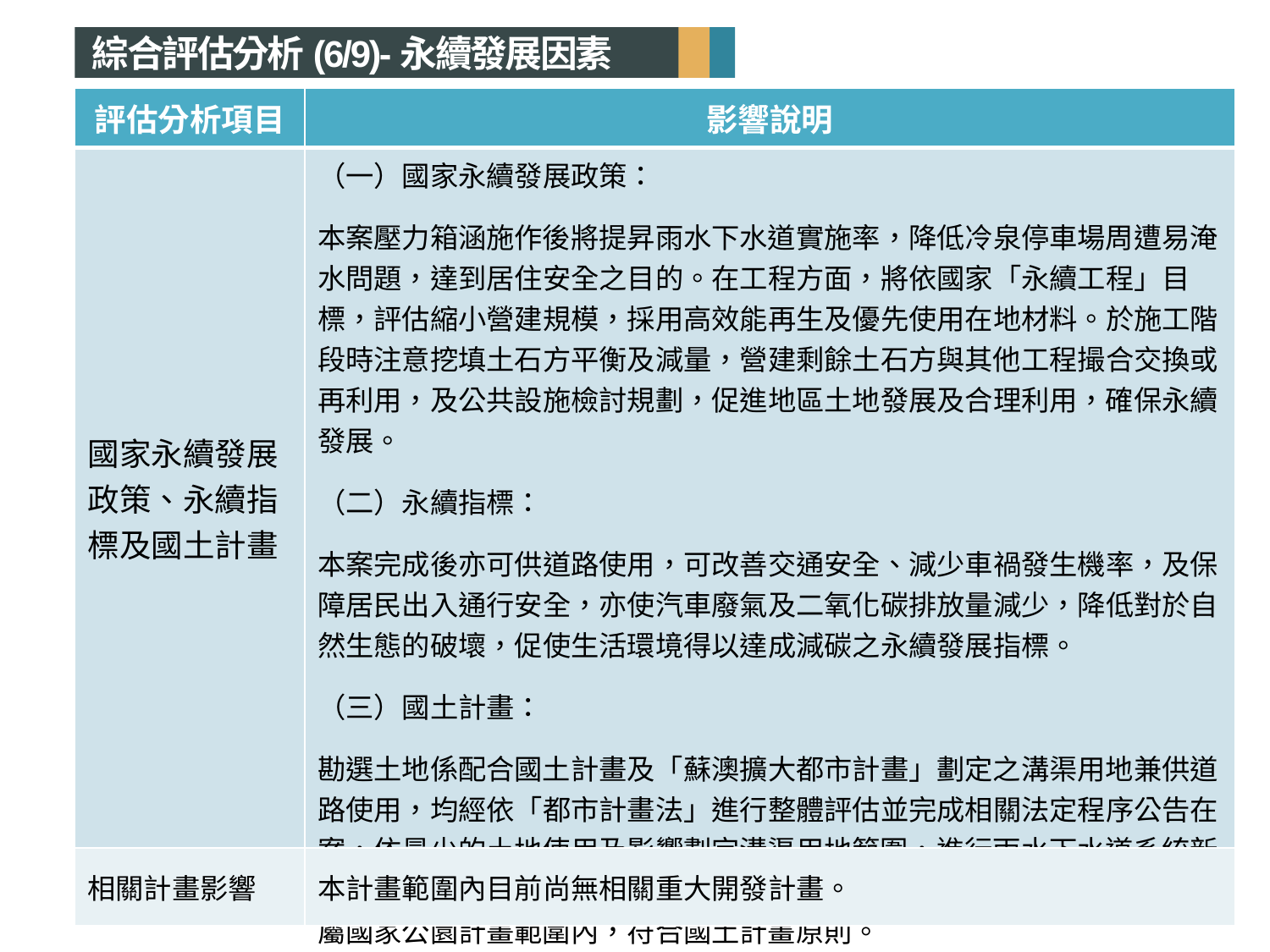

綜合評估分析(6/9)-永續發展因素

| 評估分析項目 | 影響說明 |
| --- | --- |
| 國家永續發展政策、永續指標及國土計畫 | （一）國家永續發展政策： 本案壓力箱涵施作後將提昇雨水下水道實施率，降低冷泉停車場周遭易淹水問題，達到居住安全之目的。在工程方面，將依國家「永續工程」目標，評估縮小營建規模，採用高效能再生及優先使用在地材料。於施工階段時注意挖填土石方平衡及減量，營建剩餘土石方與其他工程撮合交換或再利用，及公共設施檢討規劃，促進地區土地發展及合理利用，確保永續發展。 （二）永續指標： 本案完成後亦可供道路使用，可改善交通安全、減少車禍發生機率，及保障居民出入通行安全，亦使汽車廢氣及二氧化碳排放量減少，降低對於自然生態的破壞，促使生活環境得以達成減碳之永續發展指標。 （三）國土計畫： 勘選土地係配合國土計畫及「蘇澳擴大都市計畫」劃定之溝渠用地兼供道路使用，均經依「都市計畫法」進行整體評估並完成相關法定程序公告在案，依最少的土地使用及影響劃定溝渠用地範圍，進行雨水下水道系統新建工程，達成地方排水改善，區域內無國土復育方案禁止開發土地，亦非屬國家公園計畫範圍內，符合國土計畫原則。 |
| 相關計畫影響 | 本計畫範圍內目前尚無相關重大開發計畫。 |